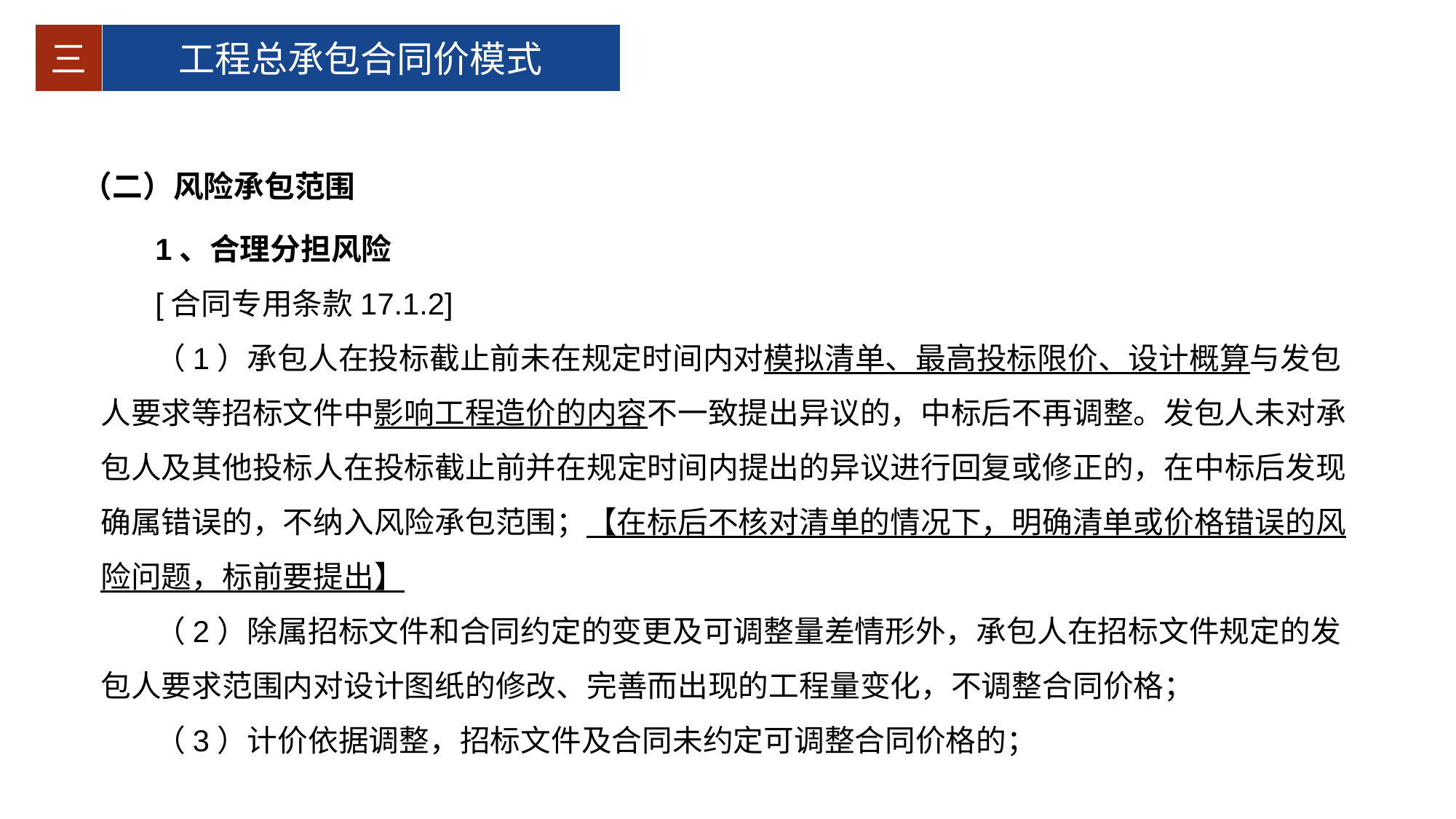

三
工程总承包合同价模式
（二）风险承包范围
1、合理分担风险
[合同专用条款17.1.2]
（1）承包人在投标截止前未在规定时间内对模拟清单、最高投标限价、设计概算与发包人要求等招标文件中影响工程造价的内容不一致提出异议的，中标后不再调整。发包人未对承包人及其他投标人在投标截止前并在规定时间内提出的异议进行回复或修正的，在中标后发现确属错误的，不纳入风险承包范围；【在标后不核对清单的情况下，明确清单或价格错误的风险问题，标前要提出】
（2）除属招标文件和合同约定的变更及可调整量差情形外，承包人在招标文件规定的发包人要求范围内对设计图纸的修改、完善而出现的工程量变化，不调整合同价格；
（3）计价依据调整，招标文件及合同未约定可调整合同价格的；